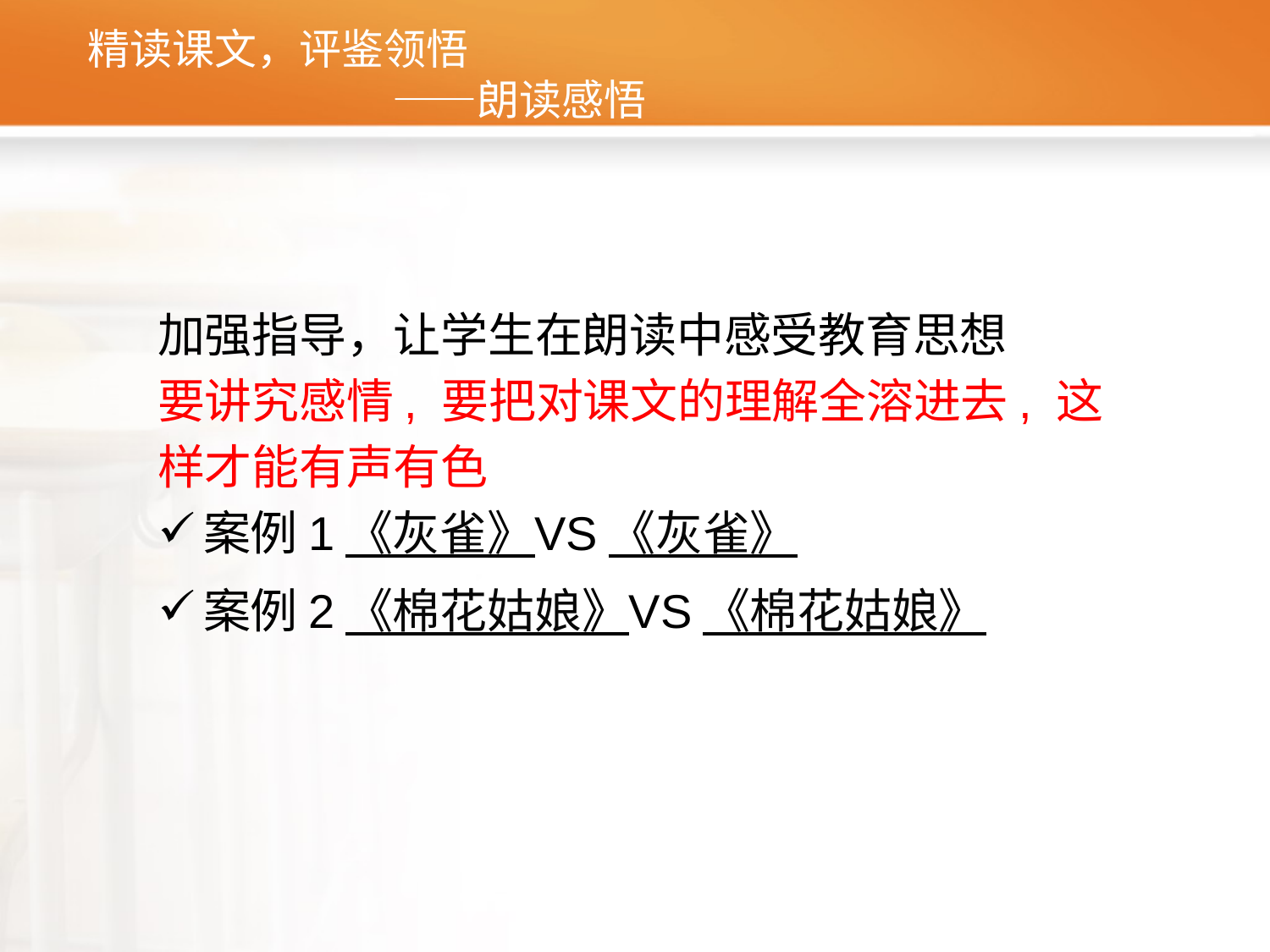

# 精读课文，评鉴领悟 ——朗读感悟
加强指导，让学生在朗读中感受教育思想
要讲究感情, 要把对课文的理解全溶进去, 这
样才能有声有色
案例1《灰雀》VS《灰雀》
案例2《棉花姑娘》VS《棉花姑娘》